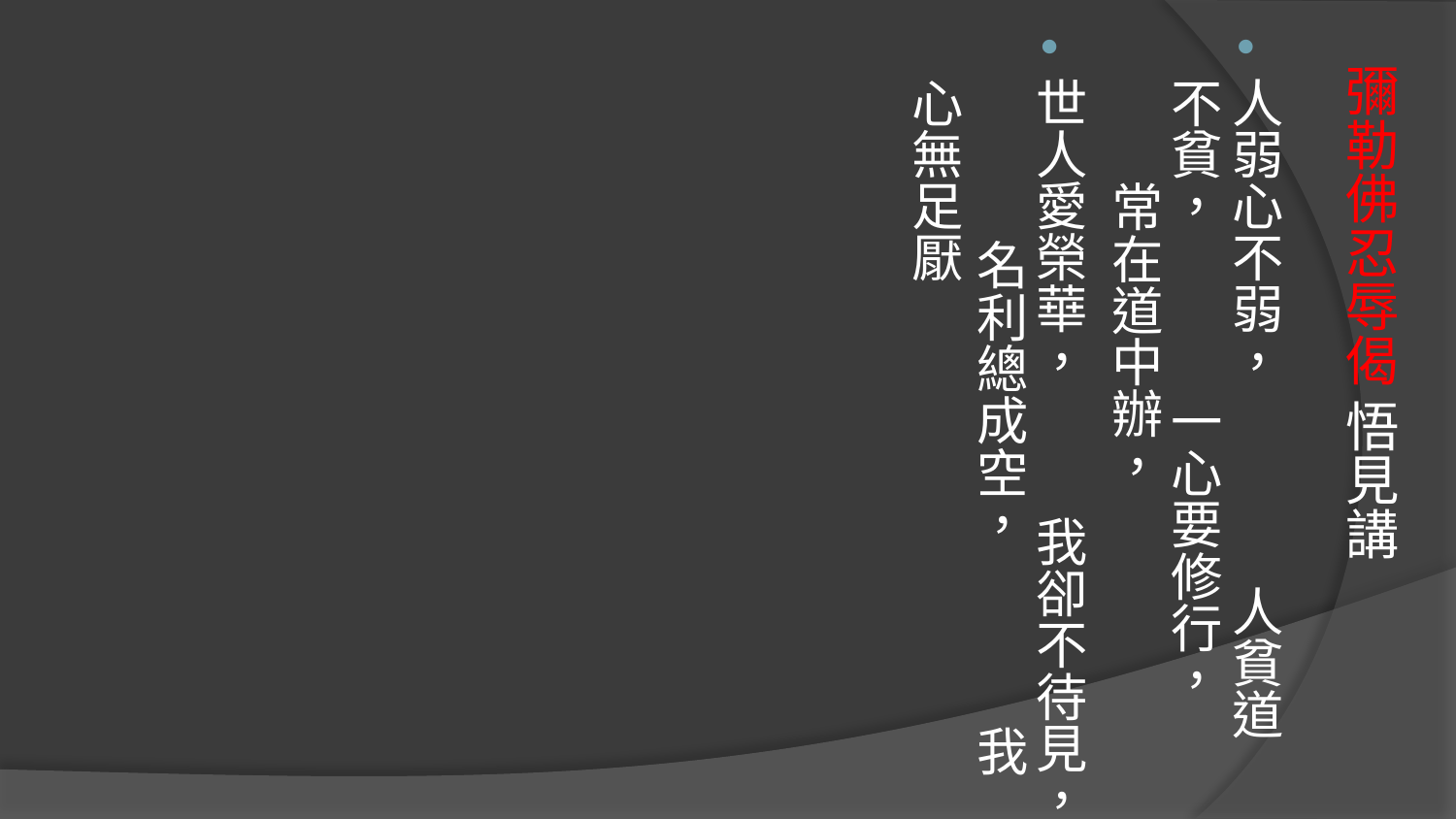

人弱心不弱，                 人貧道不貧，              一心要修行，                常在道中辦，
世人愛榮華，           我卻不待見，              名利總成空，               我心無足厭

# 彌勒佛忍辱偈 悟見講